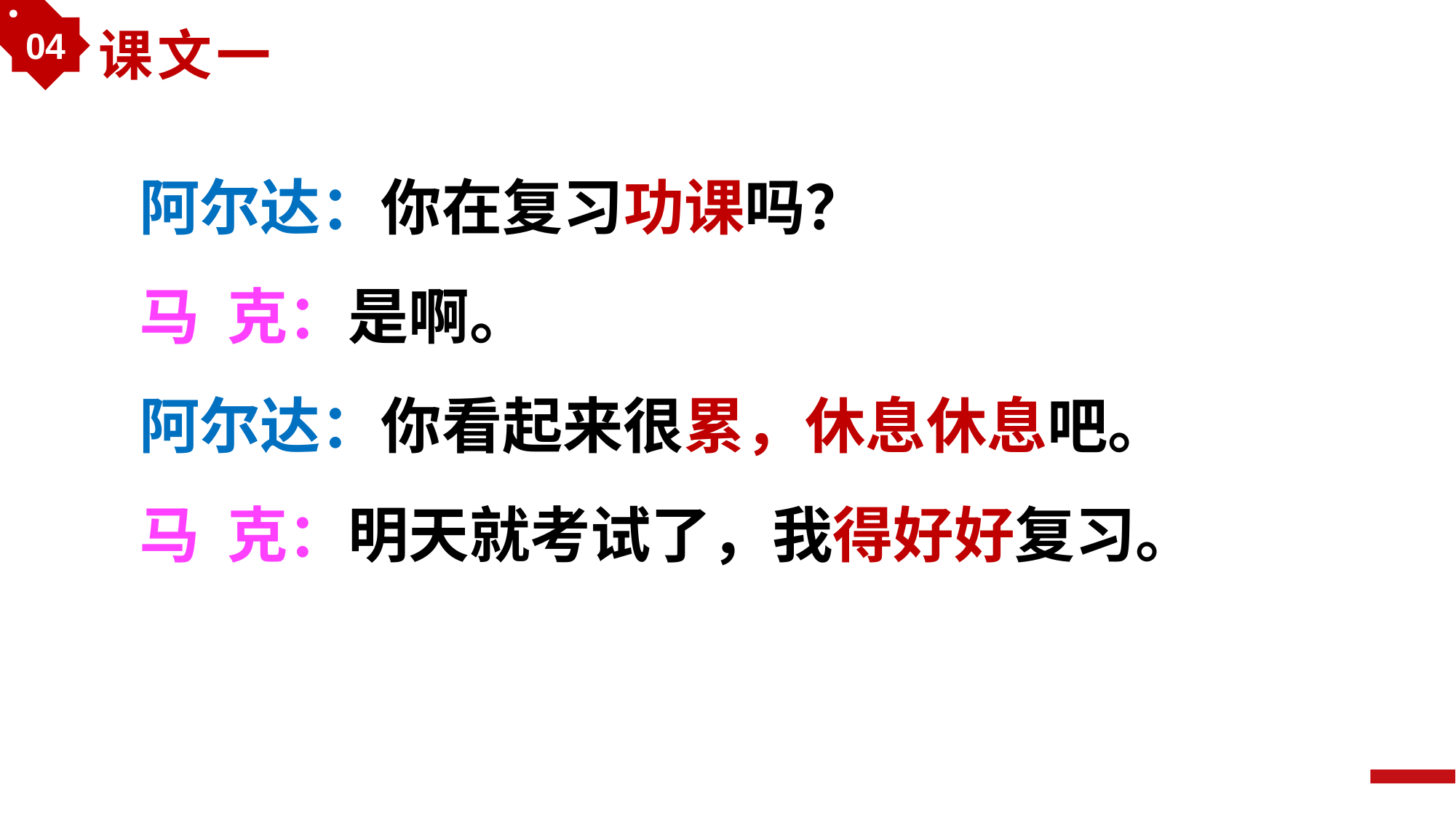

04
课文一
阿尔达：你在复习功课吗？
马  克：是啊。
阿尔达：你看起来很累，休息休息吧。
马  克：明天就考试了，我得好好复习。